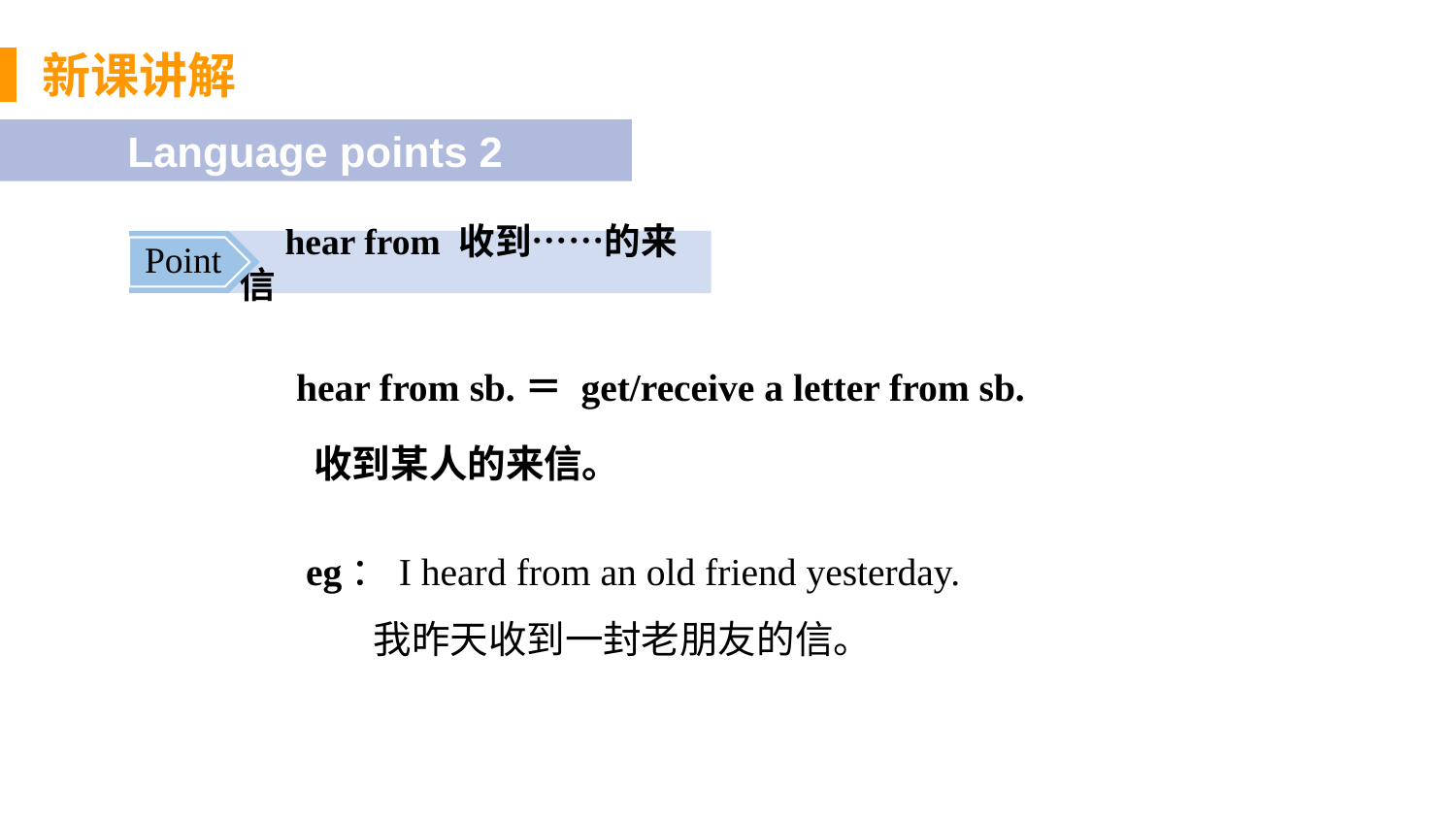

新课讲解

Language points 2

     hear from 收到……的来信

Point

hear from sb.＝ get/receive a letter from sb.
 收到某人的来信。

 eg：I heard from an old friend yesterday.
        我昨天收到一封老朋友的信。